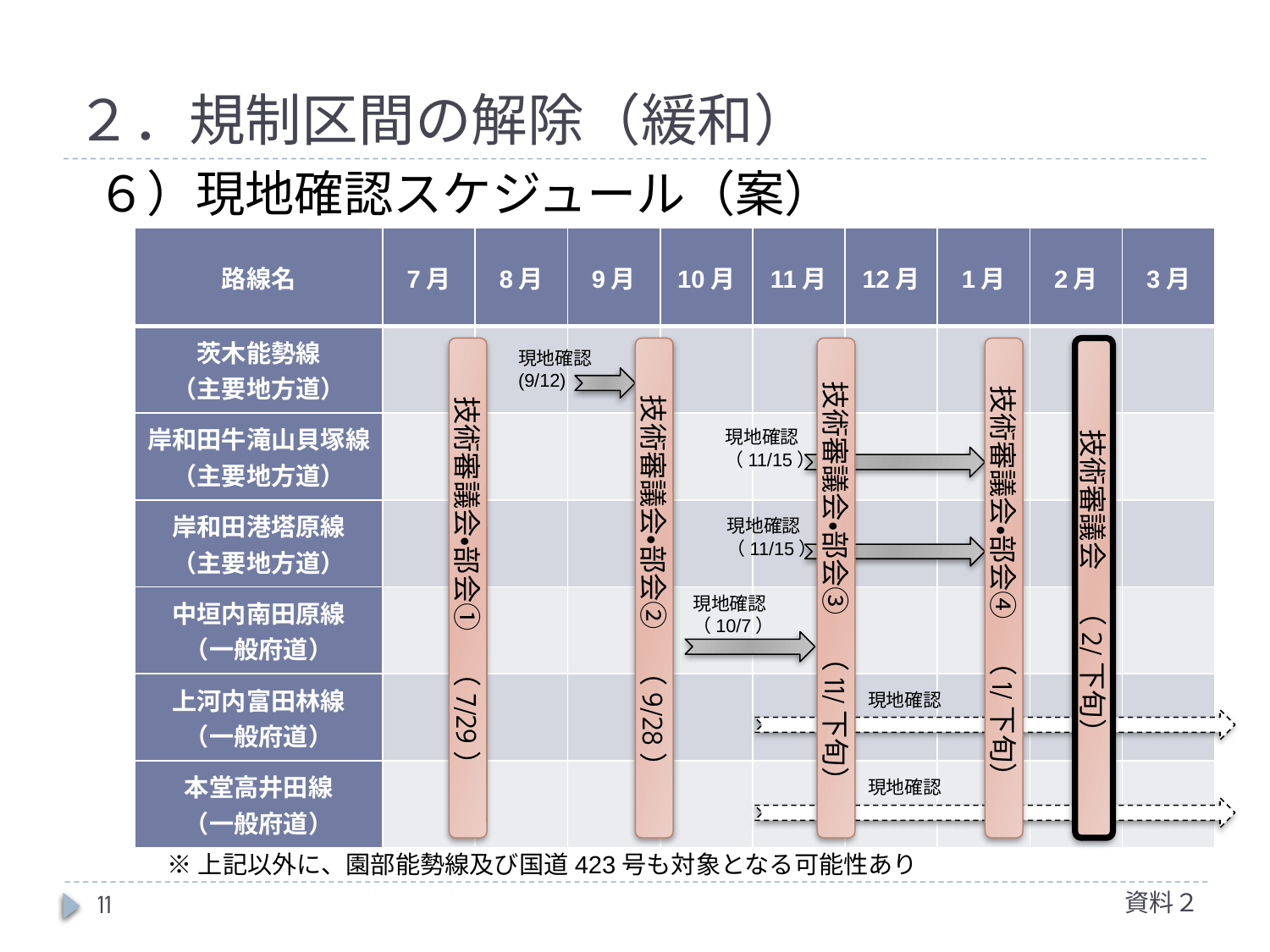

# ２．規制区間の解除（緩和）
６）現地確認スケジュール（案）
| 路線名 | 7月 | 8月 | 9月 | 10月 | 11月 | 12月 | 1月 | 2月 | 3月 |
| --- | --- | --- | --- | --- | --- | --- | --- | --- | --- |
| 茨木能勢線 （主要地方道） |  |  |  |  |  |  |  |  |  |
| 岸和田牛滝山貝塚線 （主要地方道） |  |  |  |  |  |  |  |  |  |
| 岸和田港塔原線 （主要地方道） |  |  |  |  |  |  |  |  |  |
| 中垣内南田原線 （一般府道） |  |  |  |  |  |  |  |  |  |
| 上河内富田林線 （一般府道） |  |  |  |  |  |  |  |  |  |
| 本堂高井田線 （一般府道） |  |  |  |  |  |  |  |  |  |
技術審議会・部会①　（7/29）
技術審議会・部会②　（9/28）
技術審議会・部会③　（11/下旬）
技術審議会・部会④　（1/下旬）
技術審議会　（2/下旬）
現地確認
(9/12)

現地確認
（11/15）

現地確認
（11/15）

現地確認
（10/7）

現地確認

現地確認

※上記以外に、園部能勢線及び国道423号も対象となる可能性あり
資料２
11